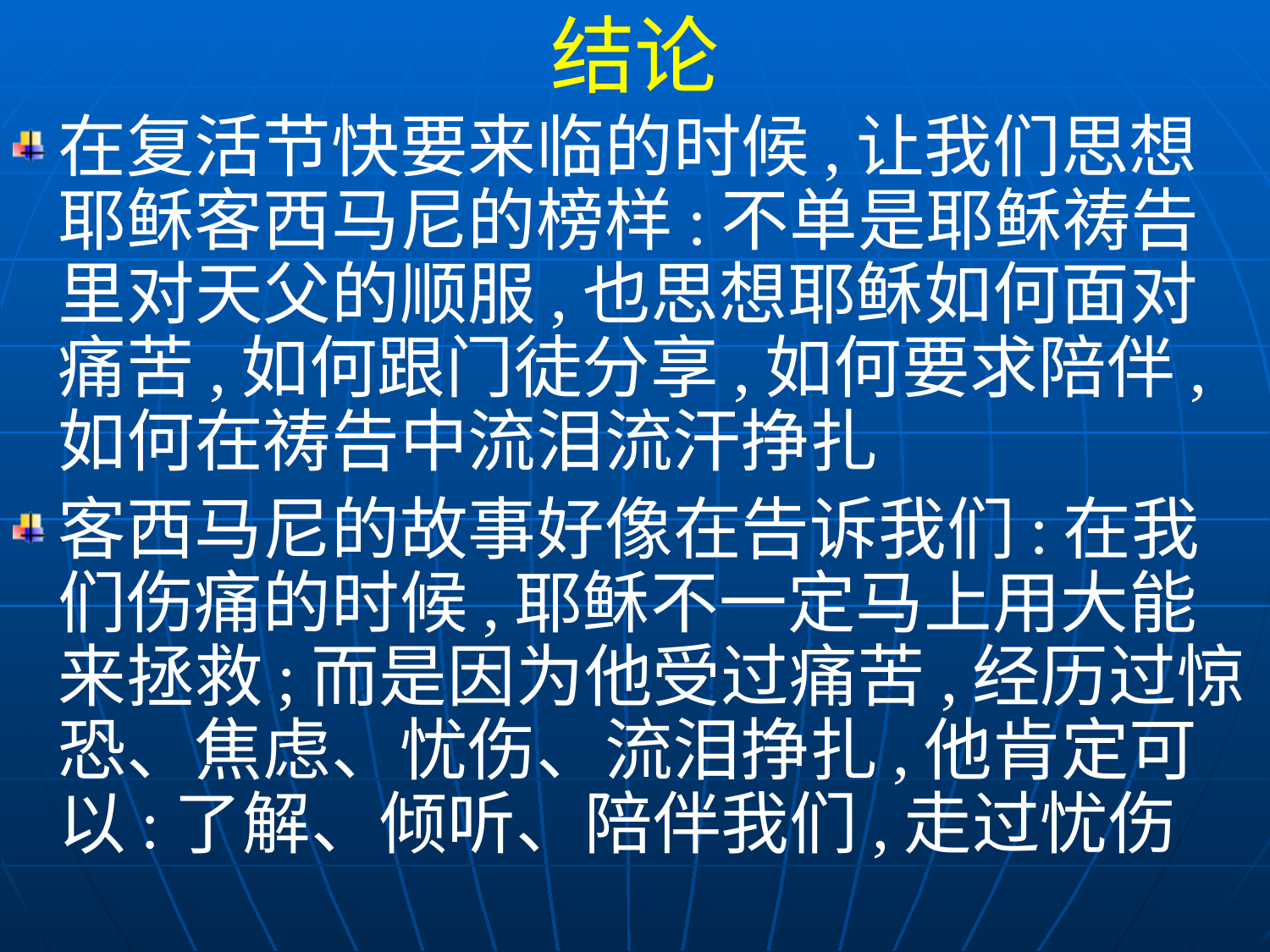

结论
在复活节快要来临的时候,让我们思想耶稣客西马尼的榜样:不单是耶稣祷告里对天父的顺服,也思想耶稣如何面对痛苦,如何跟门徒分享,如何要求陪伴,如何在祷告中流泪流汗挣扎
客西马尼的故事好像在告诉我们:在我们伤痛的时候,耶稣不一定马上用大能来拯救;而是因为他受过痛苦,经历过惊恐、焦虑、忧伤、流泪挣扎,他肯定可以:了解、倾听、陪伴我们,走过忧伤